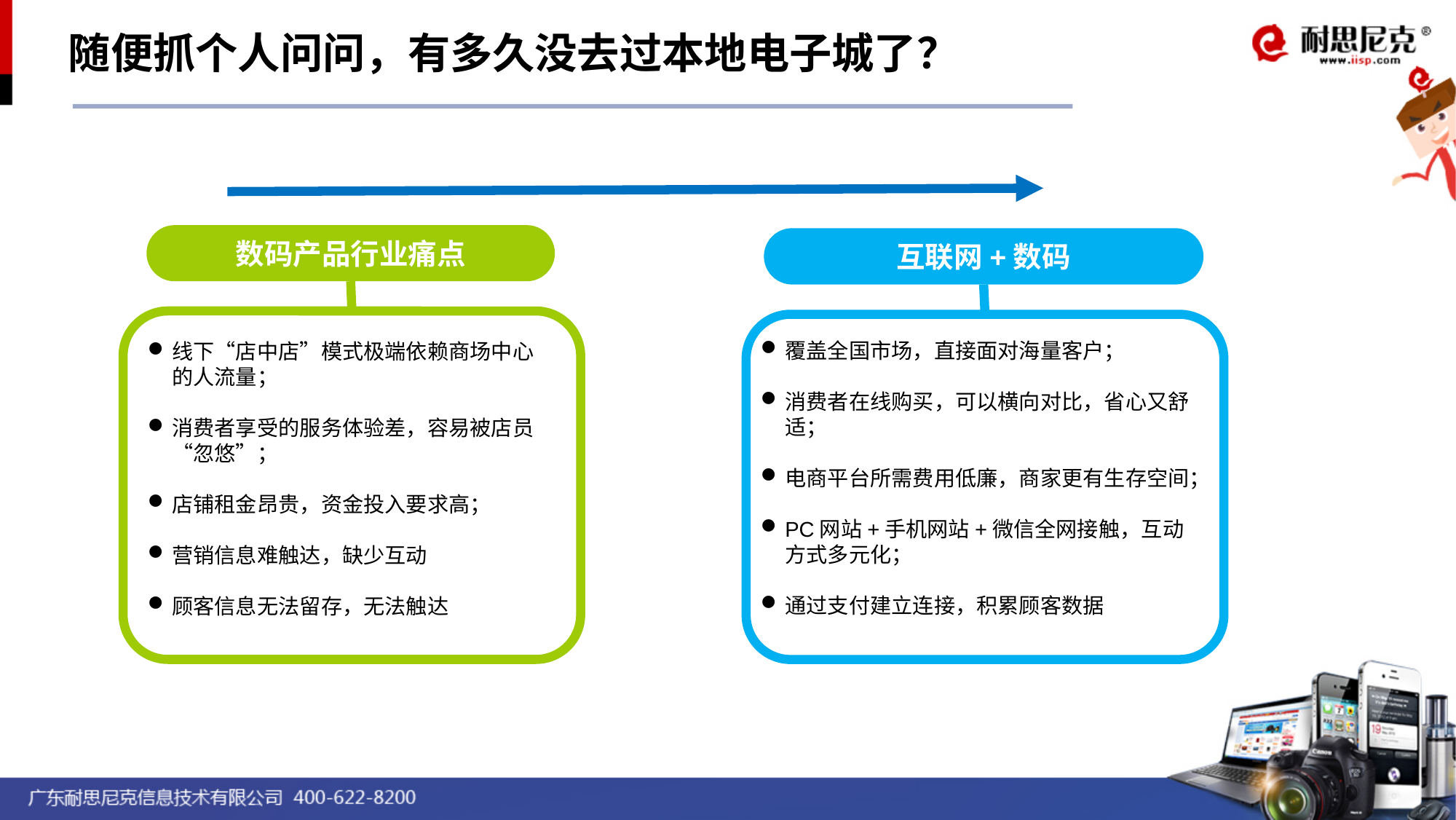

随便抓个人问问，有多久没去过本地电子城了？

数码产品行业痛点
互联网+数码

覆盖全国市场，直接面对海量客户；

消费者在线购买，可以横向对比，省心又舒适；

电商平台所需费用低廉，商家更有生存空间；

PC网站+手机网站+微信全网接触，互动方式多元化；

通过支付建立连接，积累顾客数据
线下“店中店”模式极端依赖商场中心的人流量；

消费者享受的服务体验差，容易被店员“忽悠”；

店铺租金昂贵，资金投入要求高；

营销信息难触达，缺少互动

顾客信息无法留存，无法触达